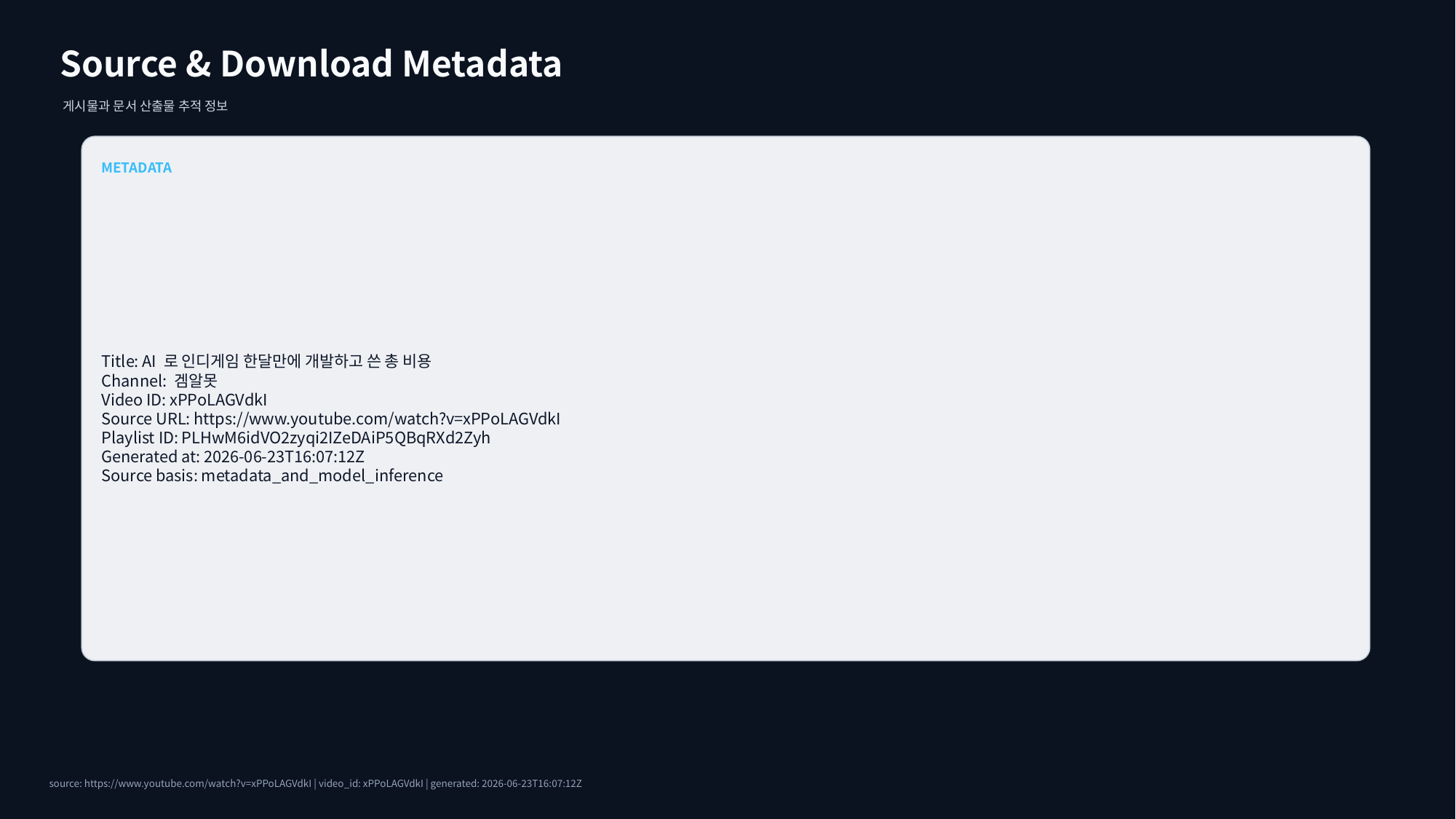

Source & Download Metadata
게시물과 문서 산출물 추적 정보

METADATA
Title: AI 로 인디게임 한달만에 개발하고 쓴 총 비용
Channel: 겜알못
Video ID: xPPoLAGVdkI
Source URL: https://www.youtube.com/watch?v=xPPoLAGVdkI
Playlist ID: PLHwM6idVO2zyqi2IZeDAiP5QBqRXd2Zyh
Generated at: 2026-06-23T16:07:12Z
Source basis: metadata_and_model_inference
source: https://www.youtube.com/watch?v=xPPoLAGVdkI | video_id: xPPoLAGVdkI | generated: 2026-06-23T16:07:12Z